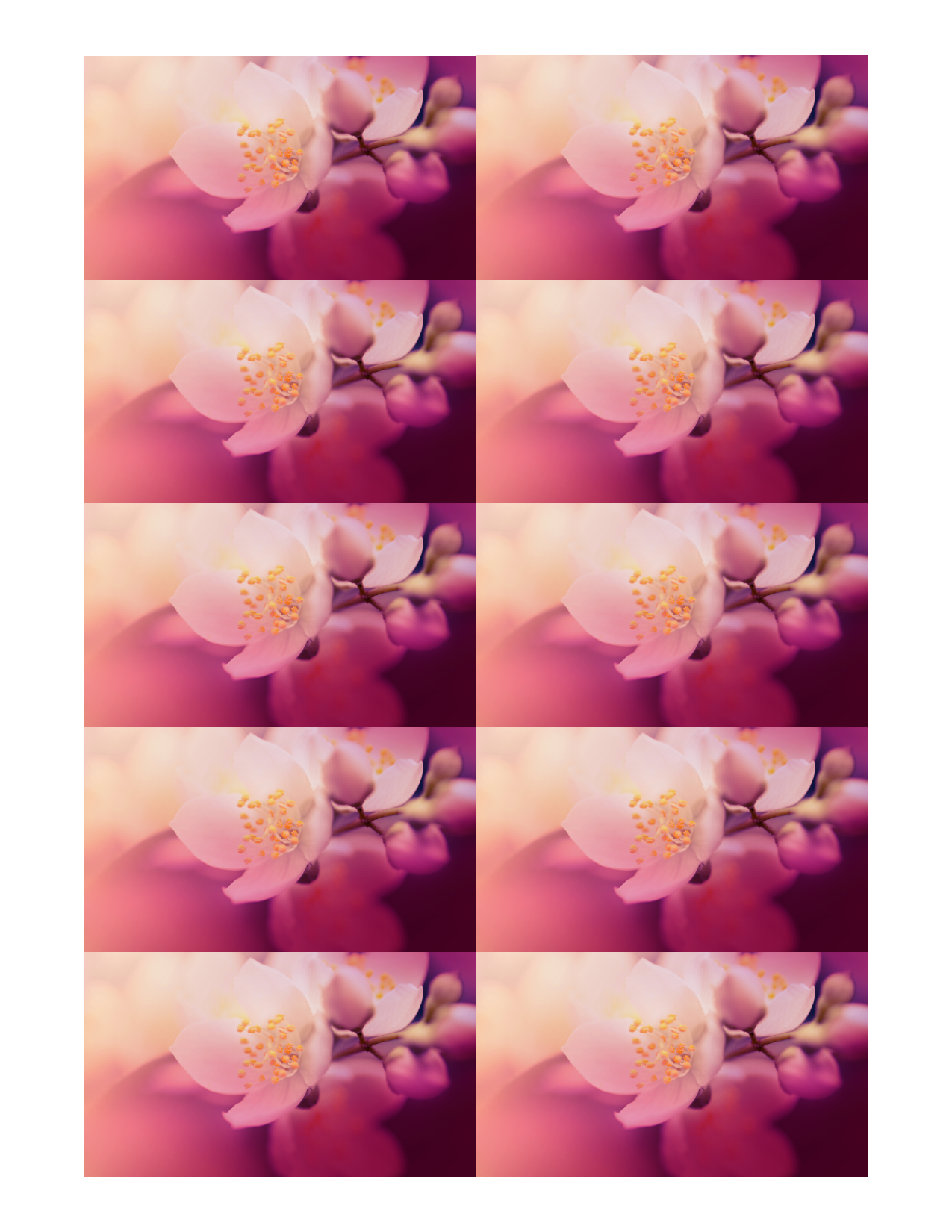

王立民

自然攝影

13565 台南市
中西區大仁街 1234 號

(02) 8765-4321

msato@example.com

@msatoexamplecom